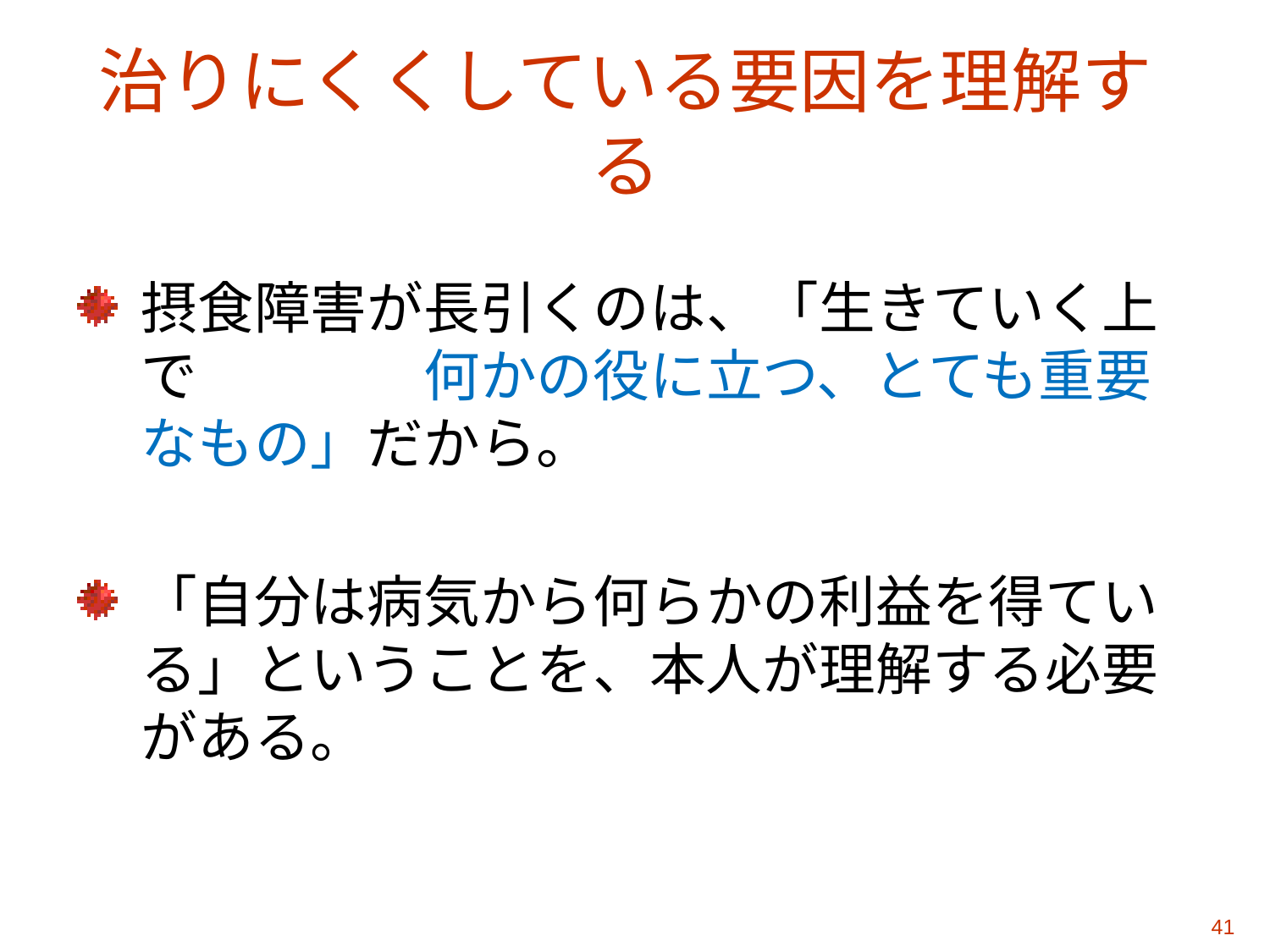

# 治りにくくしている要因を理解する
摂食障害が長引くのは、「生きていく上で　　　　何かの役に立つ、とても重要なもの」だから。

「自分は病気から何らかの利益を得ている」ということを、本人が理解する必要がある。

41